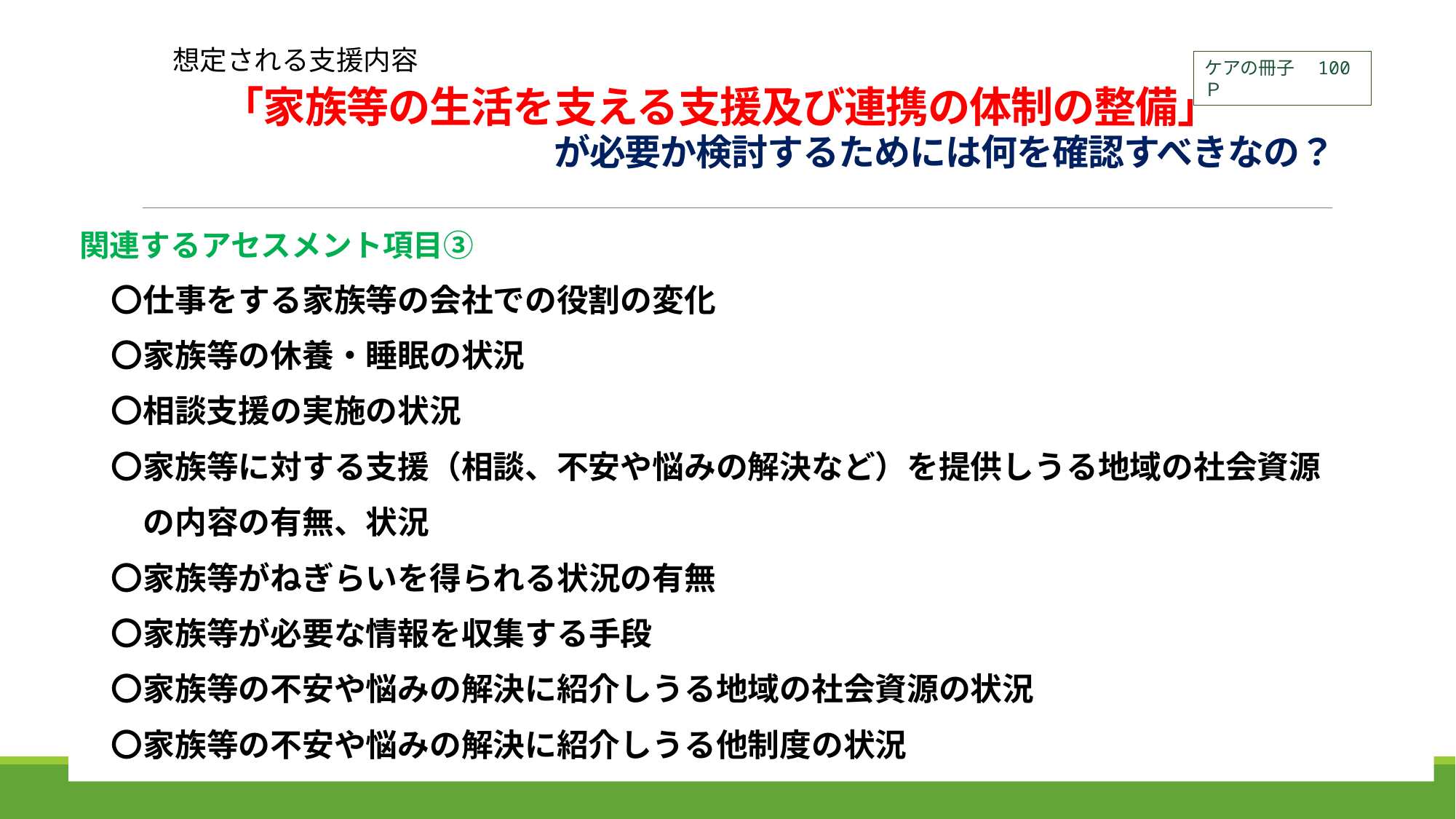

想定される支援内容
ケアの冊子　100Ｐ
# 「家族等の生活を支える支援及び連携の体制の整備」 　　　　　　　　　　　　が必要か検討するためには何を確認すべきなの？
関連するアセスメント項目③
　〇仕事をする家族等の会社での役割の変化
　〇家族等の休養・睡眠の状況
　〇相談支援の実施の状況
　〇家族等に対する支援（相談、不安や悩みの解決など）を提供しうる地域の社会資源
　　の内容の有無、状況
　〇家族等がねぎらいを得られる状況の有無
　〇家族等が必要な情報を収集する手段
　〇家族等の不安や悩みの解決に紹介しうる地域の社会資源の状況
　〇家族等の不安や悩みの解決に紹介しうる他制度の状況